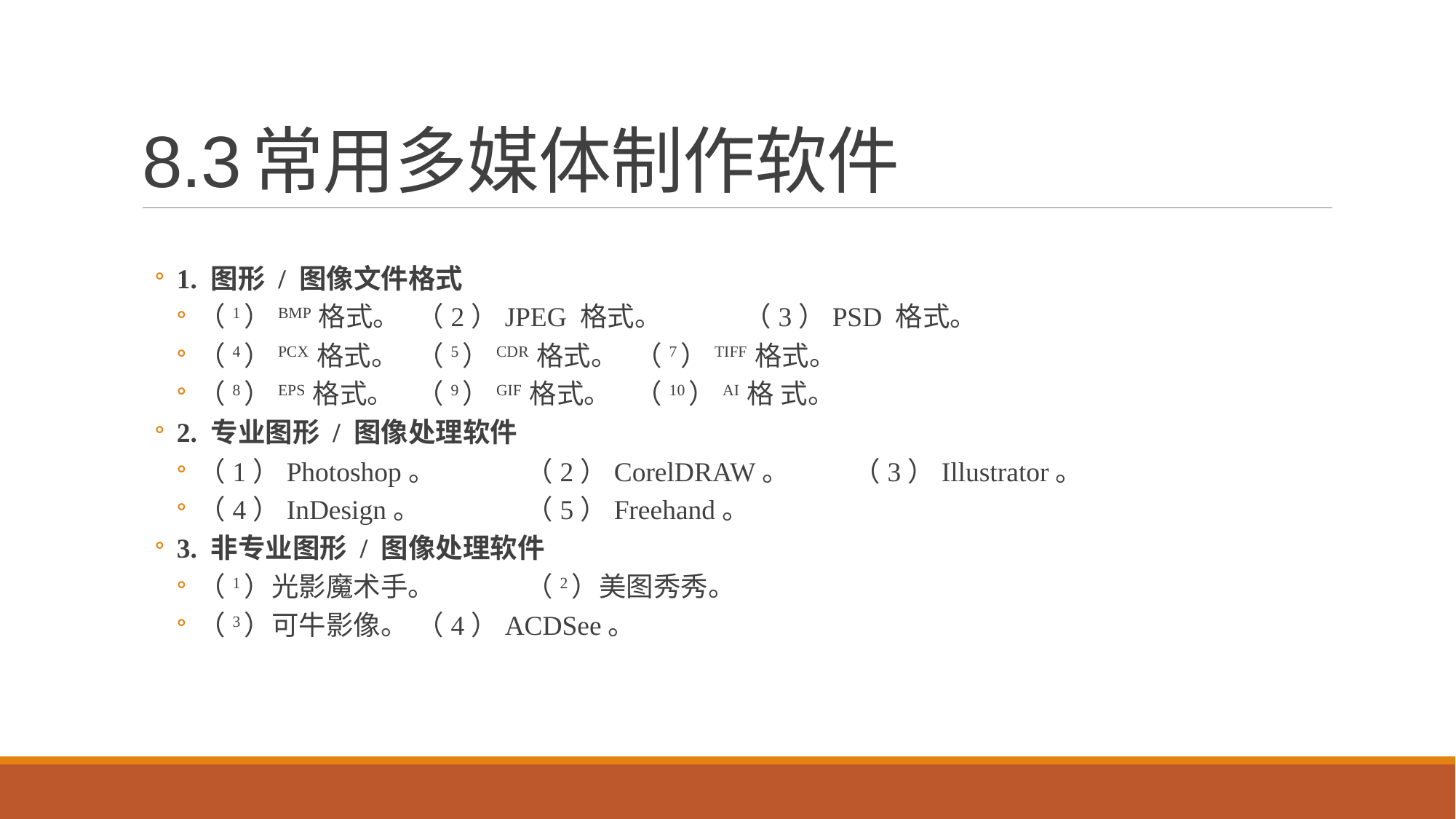

# 8.3	常用多媒体制作软件
8.3.1   图形 / 图像处理软件
1. 图形 / 图像文件格式
（1）BMP 格式。	（2）JPEG 格式。	（3）PSD 格式。
（4）PCX 格式。	（5）CDR 格式。	（7）TIFF 格式。
（8）EPS 格式。	（9）GIF 格式。	（10）AI 格 式。
2. 专业图形 / 图像处理软件
（1）Photoshop。	（2）CorelDRAW。	（3）Illustrator。
（4）InDesign。	（5）Freehand。
3. 非专业图形 / 图像处理软件
（1）光影魔术手。	（2）美图秀秀。
（3）可牛影像。	（4）ACDSee。